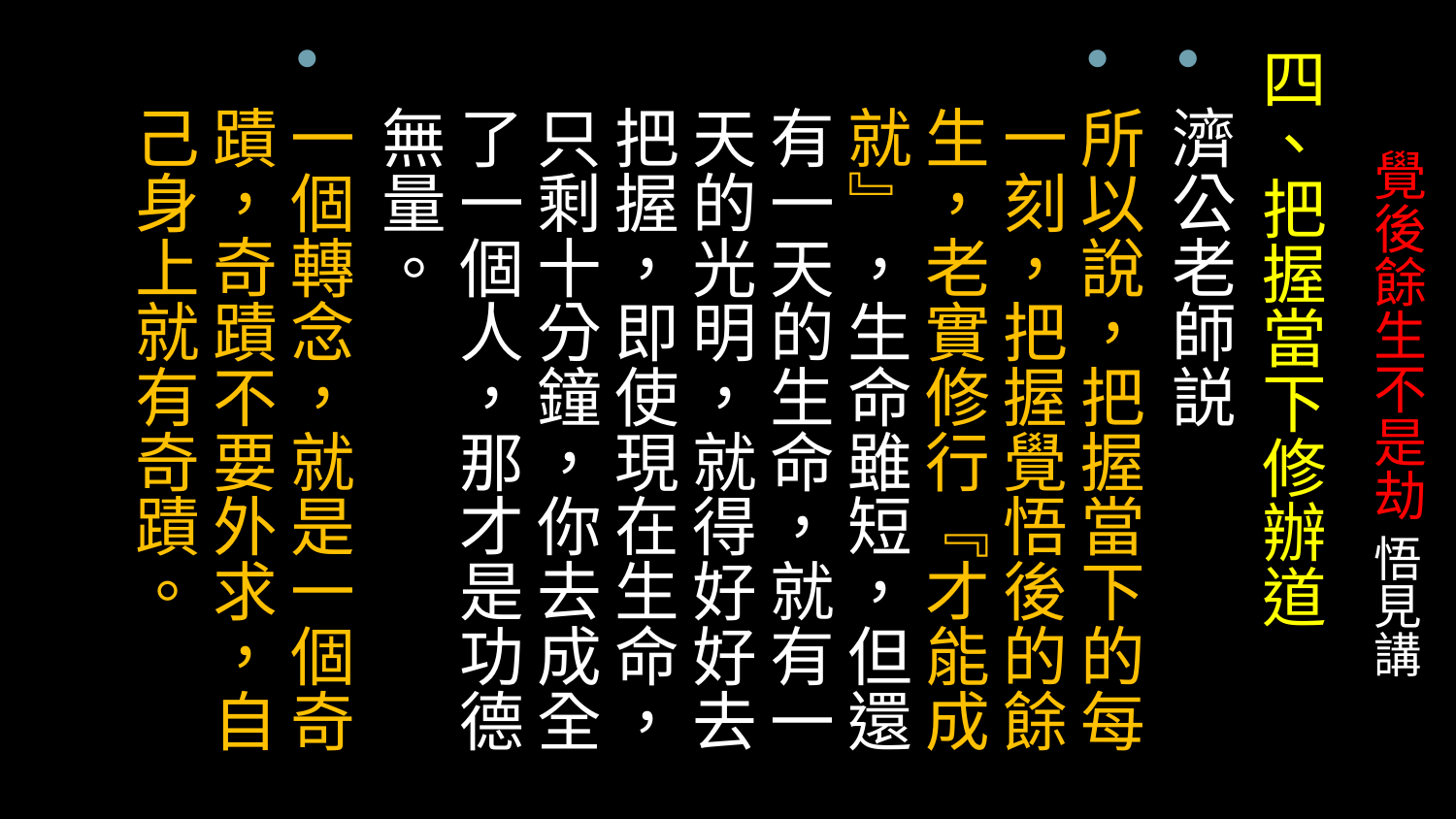

四、把握當下修辦道
濟公老師説
所以說，把握當下的每一刻，把握覺悟後的餘生，老實修行『才能成就』，生命雖短，但還有一天的生命，就有一天的光明，就得好好去把握，即使現在生命，只剩十分鐘，你去成全了一個人，那才是功德無量。
一個轉念，就是一個奇蹟，奇蹟不要外求，自己身上就有奇蹟。

# 覺後餘生不是劫 悟見講